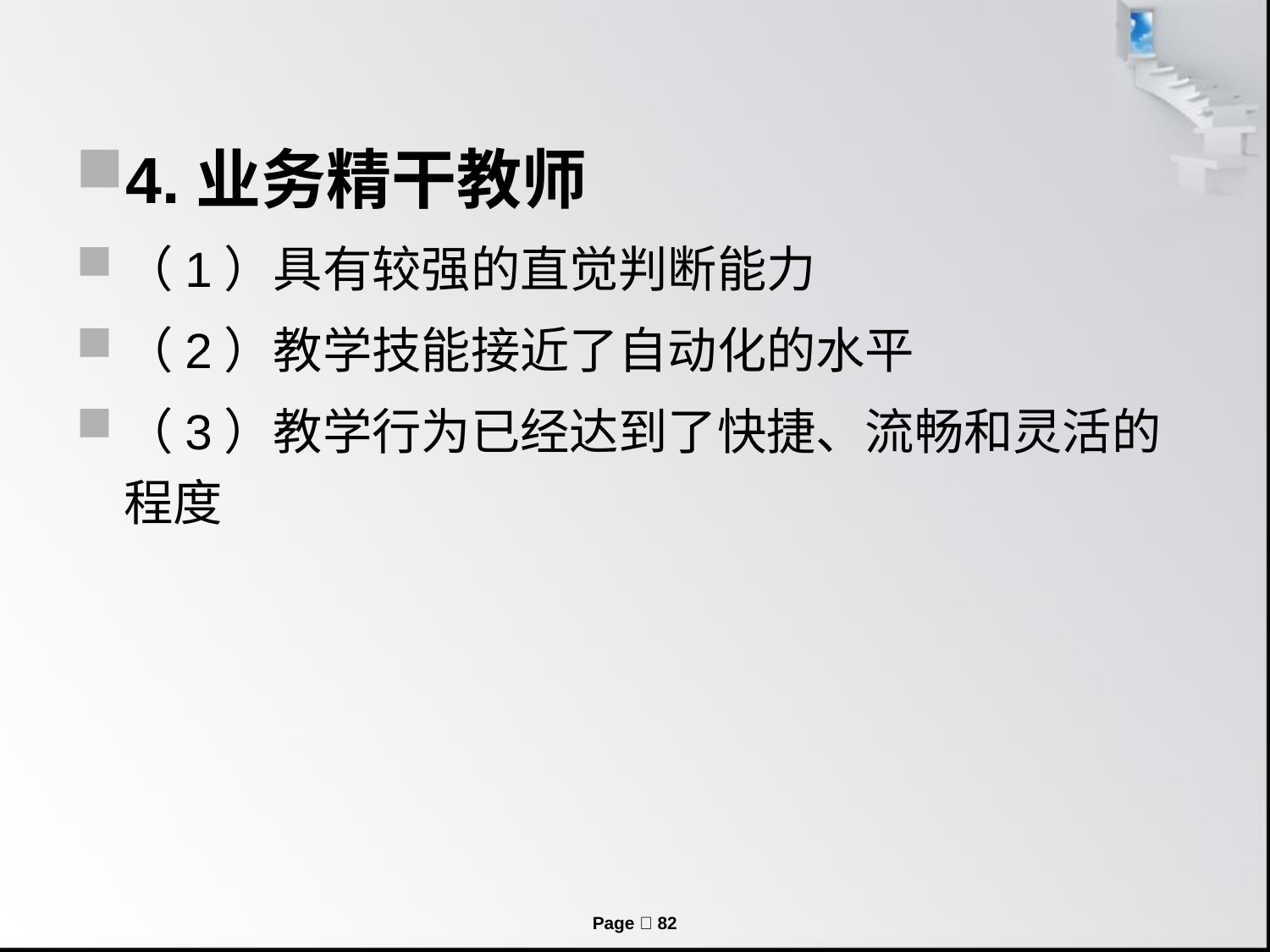

4.业务精干教师
（1）具有较强的直觉判断能力
（2）教学技能接近了自动化的水平
（3）教学行为已经达到了快捷、流畅和灵活的程度